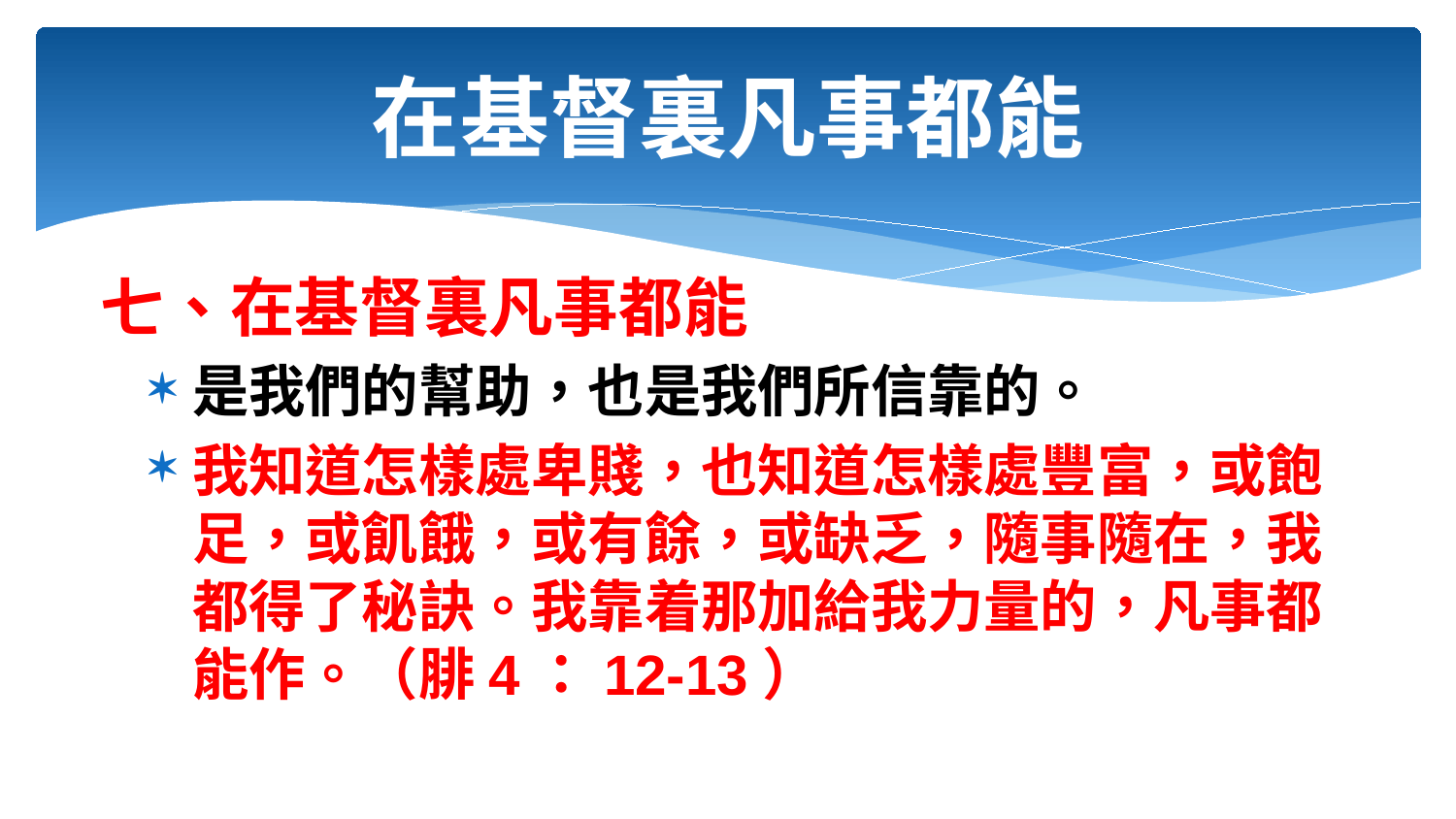

# 在基督裏凡事都能
七、在基督裏凡事都能
是我們的幫助，也是我們所信靠的。
我知道怎樣處卑賤，也知道怎樣處豐富，或飽足，或飢餓，或有餘，或缺乏，隨事隨在，我都得了秘訣。我靠着那加給我力量的，凡事都能作。（腓4：12-13）